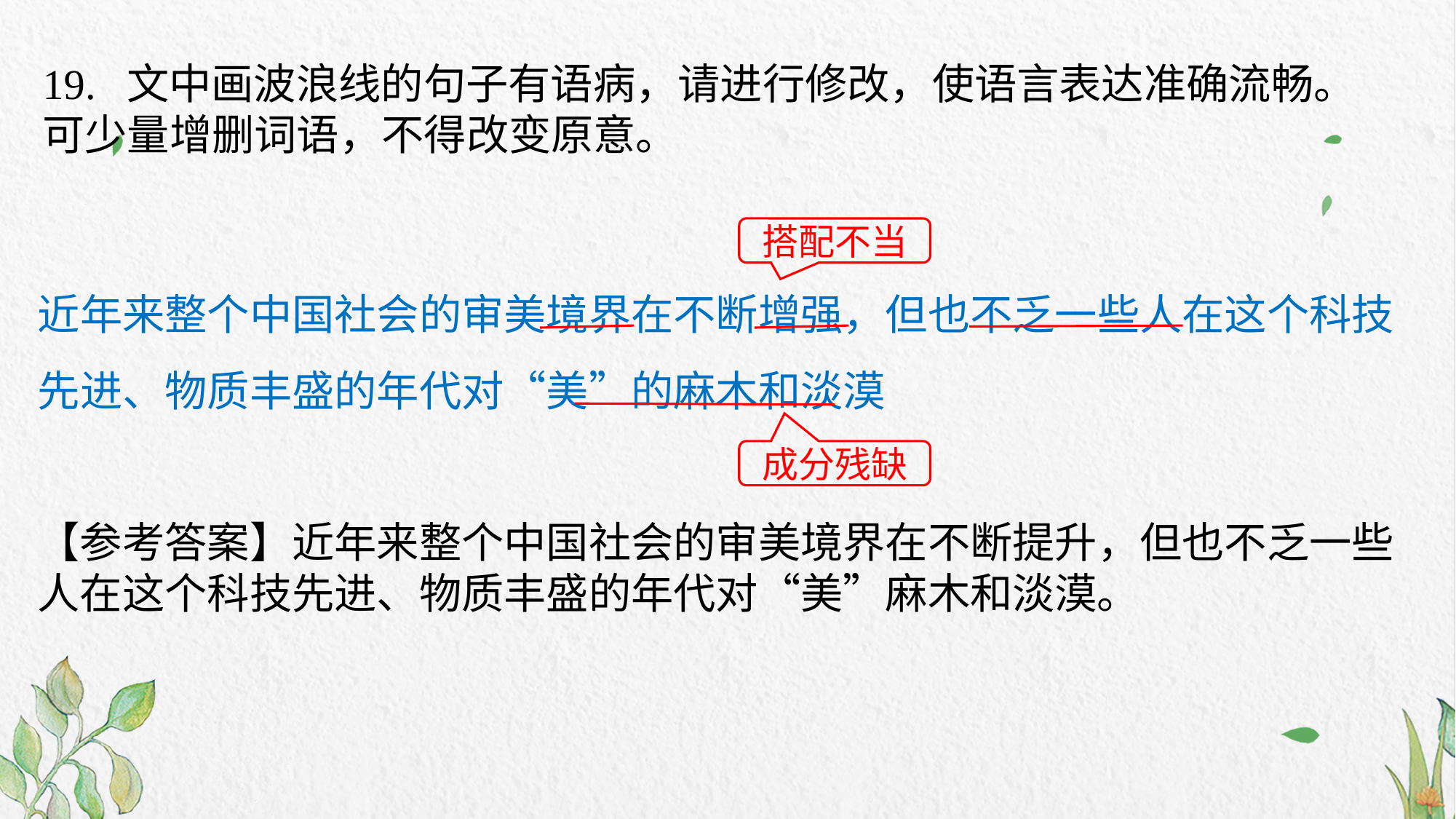

19.  文中画波浪线的句子有语病，请进行修改，使语言表达准确流畅。可少量增删词语，不得改变原意。
搭配不当
近年来整个中国社会的审美境界在不断增强，但也不乏一些人在这个科技先进、物质丰盛的年代对“美”的麻木和淡漠
成分残缺
【参考答案】近年来整个中国社会的审美境界在不断提升，但也不乏一些人在这个科技先进、物质丰盛的年代对“美”麻木和淡漠。